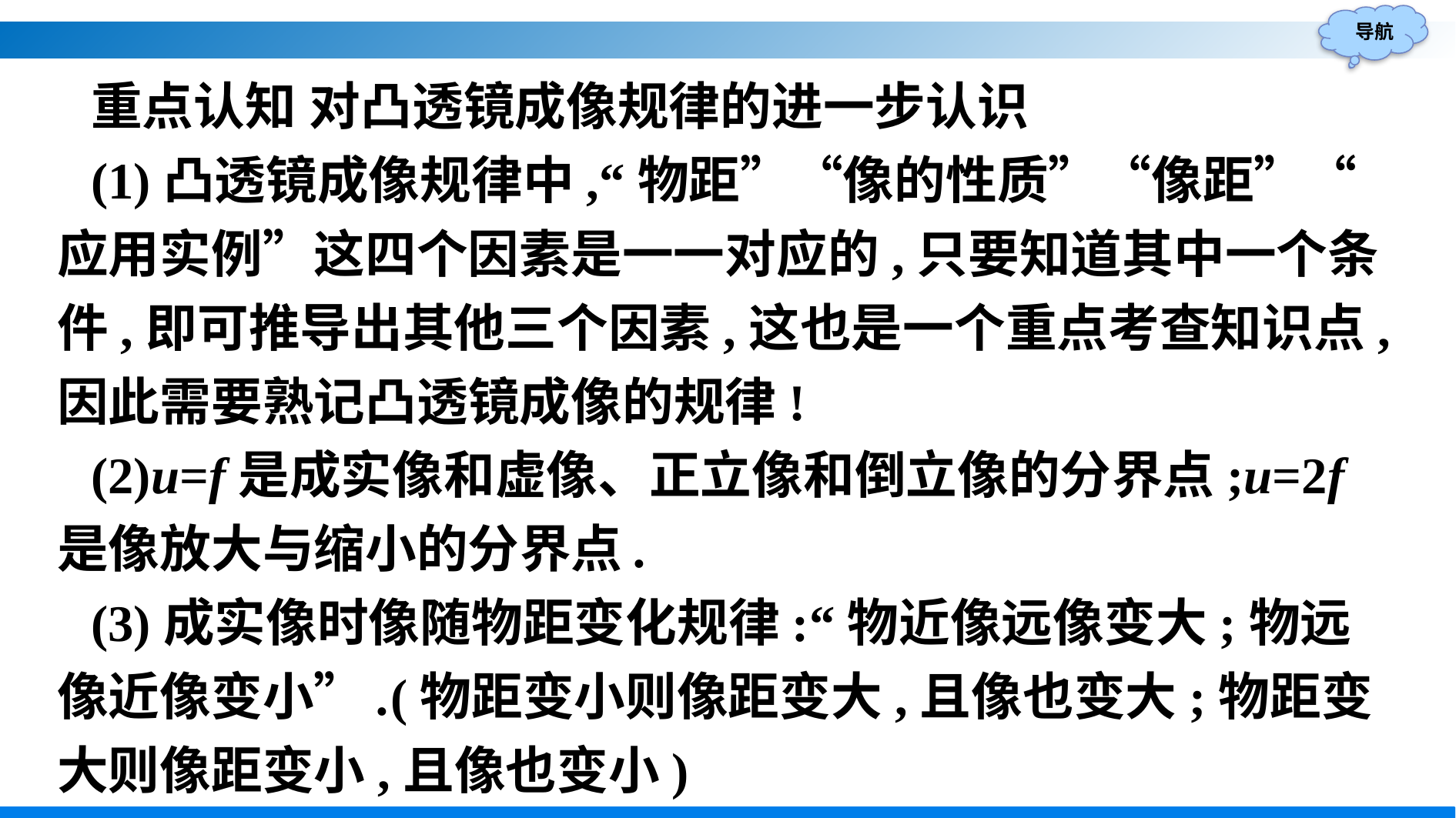

重点认知 对凸透镜成像规律的进一步认识
(1)凸透镜成像规律中,“物距”“像的性质”“像距”“ 应用实例”这四个因素是一一对应的,只要知道其中一个条件,即可推导出其他三个因素,这也是一个重点考查知识点,因此需要熟记凸透镜成像的规律!
(2)u=f是成实像和虚像、正立像和倒立像的分界点;u=2f是像放大与缩小的分界点.
(3)成实像时像随物距变化规律:“物近像远像变大;物远像近像变小”.(物距变小则像距变大,且像也变大;物距变大则像距变小,且像也变小)